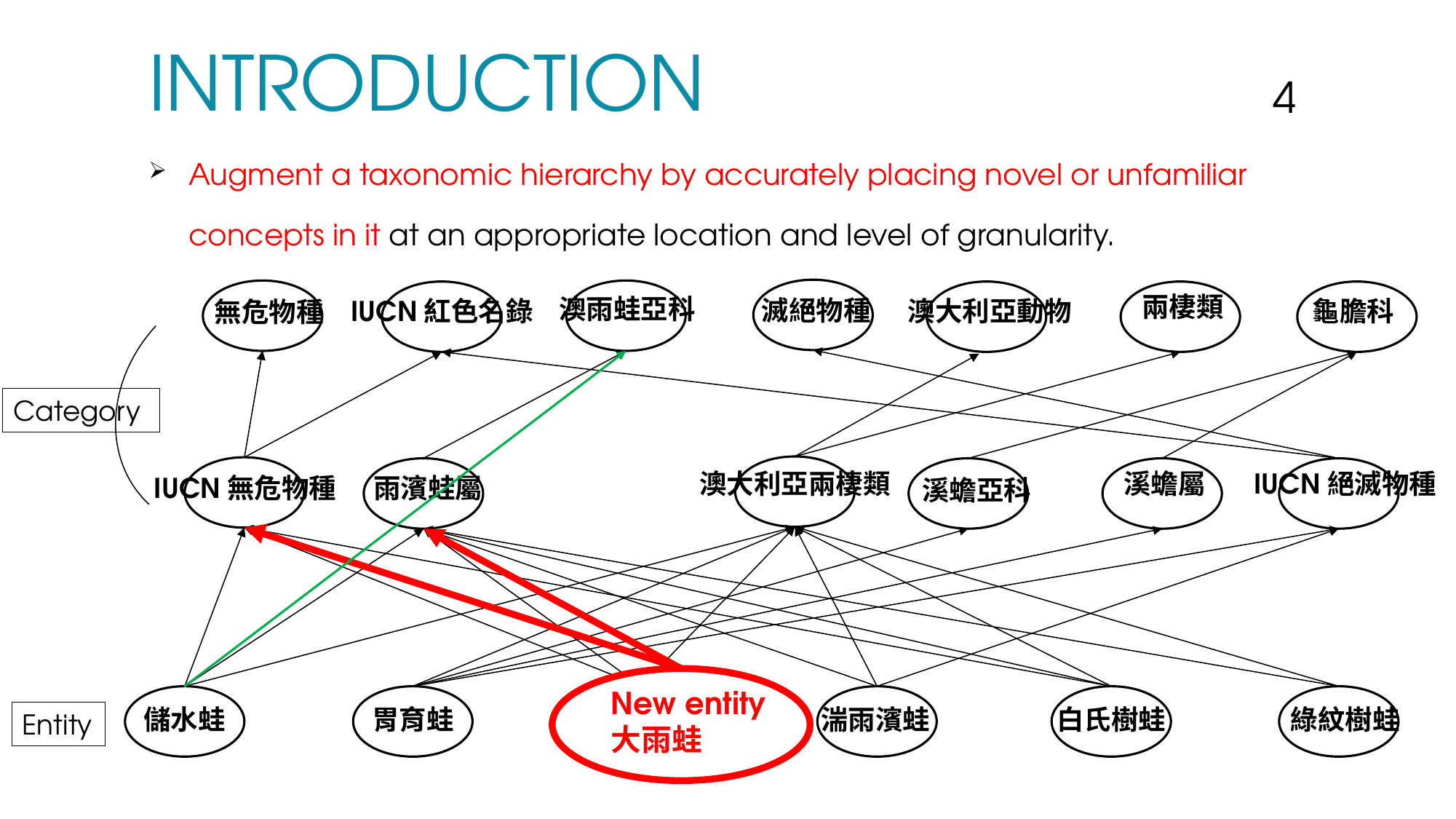

4
# Introduction
Augment a taxonomic hierarchy by accurately placing novel or unfamiliar concepts in it at an appropriate location and level of granularity.

兩棲類
澳雨蛙亞科
滅絕物種
IUCN紅色名錄
澳大利亞動物

龜膽科
無危物種

澳大利亞兩棲類
溪蟾屬
IUCN絕滅物種
IUCN無危物種
雨濱蛙屬
溪蟾亞科

儲水蛙

胃育蛙

棕樹蛙

湍雨濱蛙

白氏樹蛙

綠紋樹蛙
Category

New entity
大雨蛙
Entity